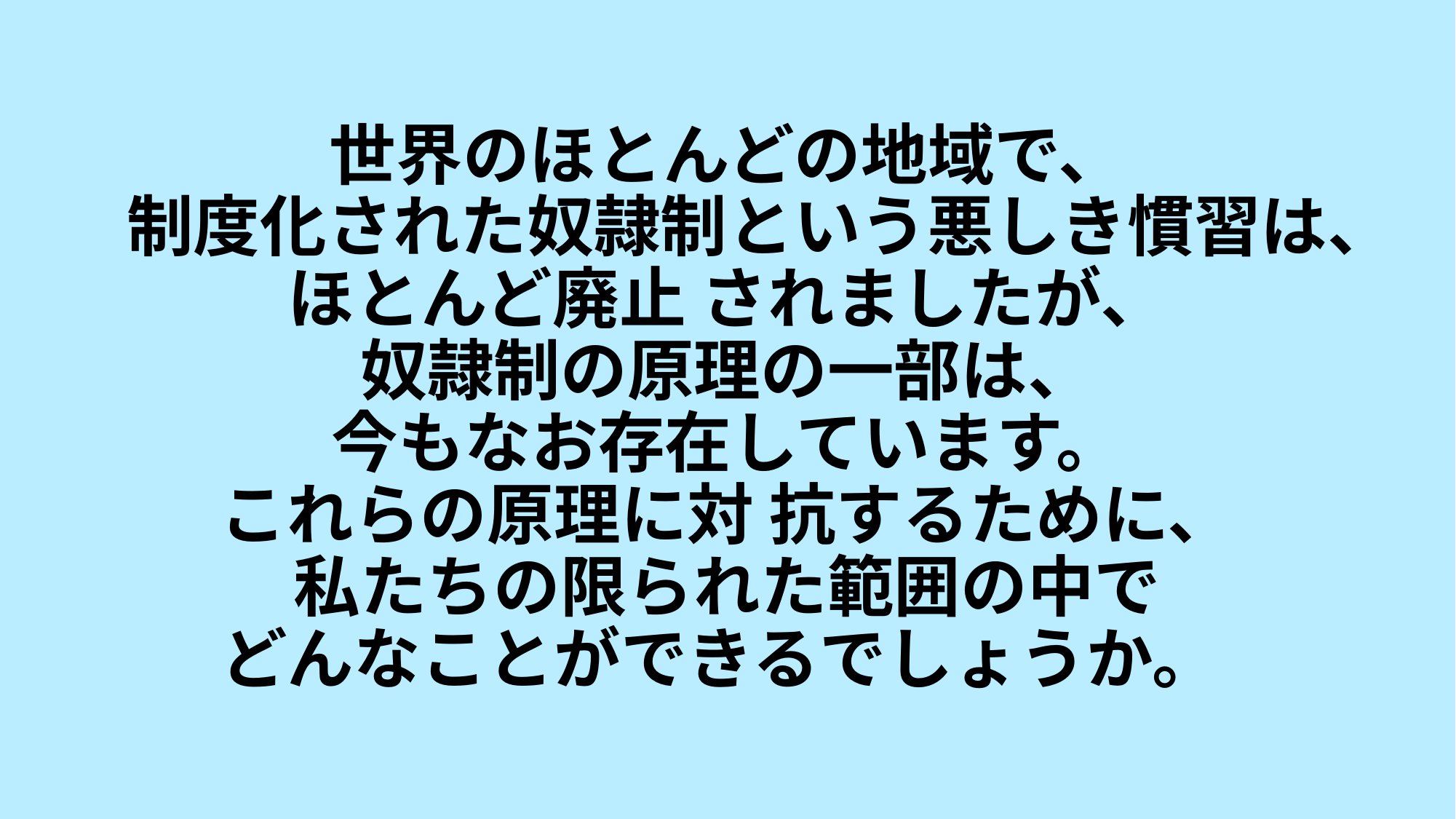

# 世界のほとんどの地域で、 制度化された奴隷制という悪しき慣習は、ほとんど廃止 されましたが、 奴隷制の原理の一部は、 今もなお存在しています。 これらの原理に対 抗するために、 私たちの限られた範囲の中で どんなことができるでしょうか。